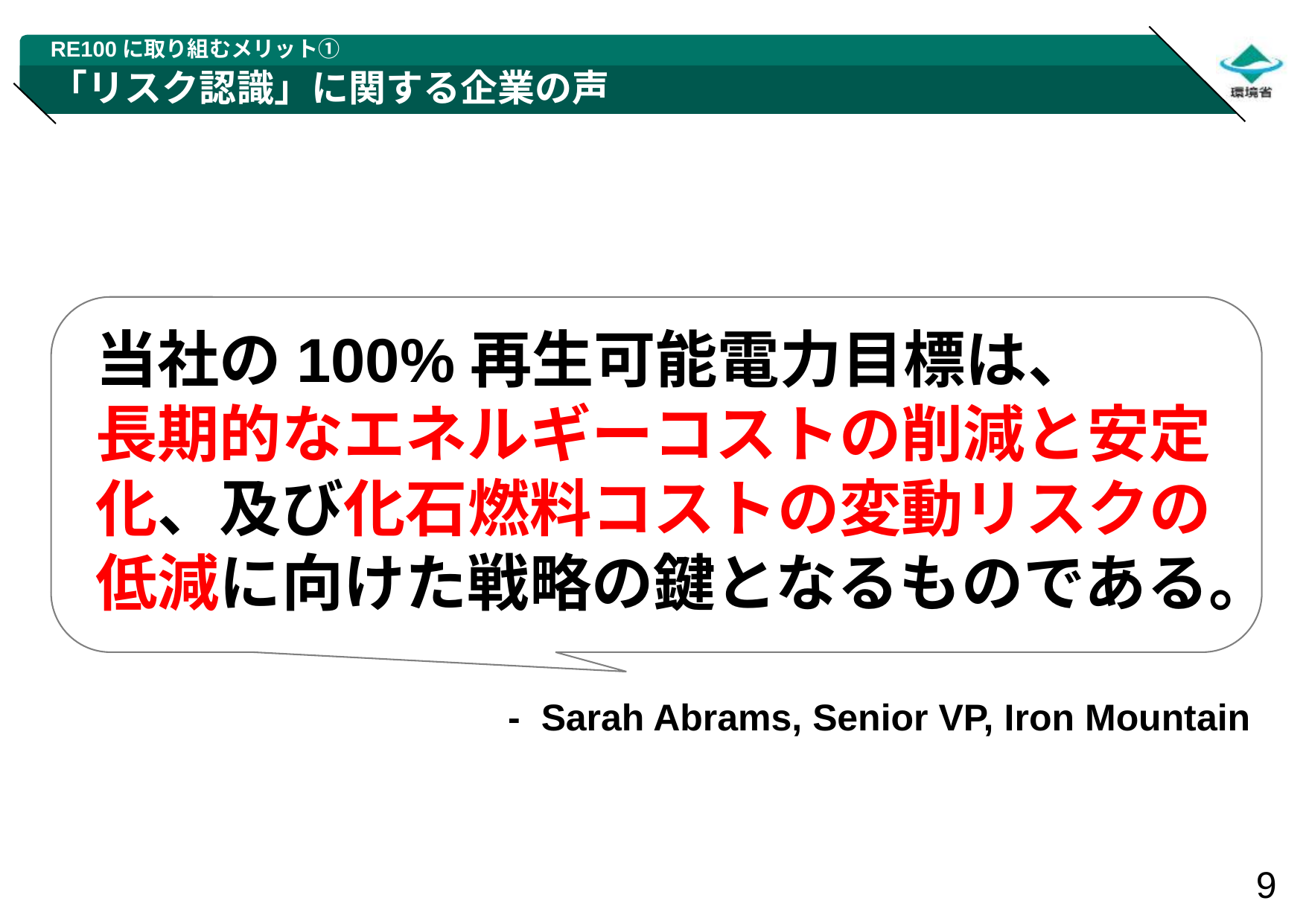

RE100に取り組むメリット①
# 「リスク認識」に関する企業の声

当社の100%再生可能電力目標は、
長期的なエネルギーコストの削減と安定化、及び化石燃料コストの変動リスクの低減に向けた戦略の鍵となるものである。
　-  Sarah Abrams, Senior VP, Iron Mountain